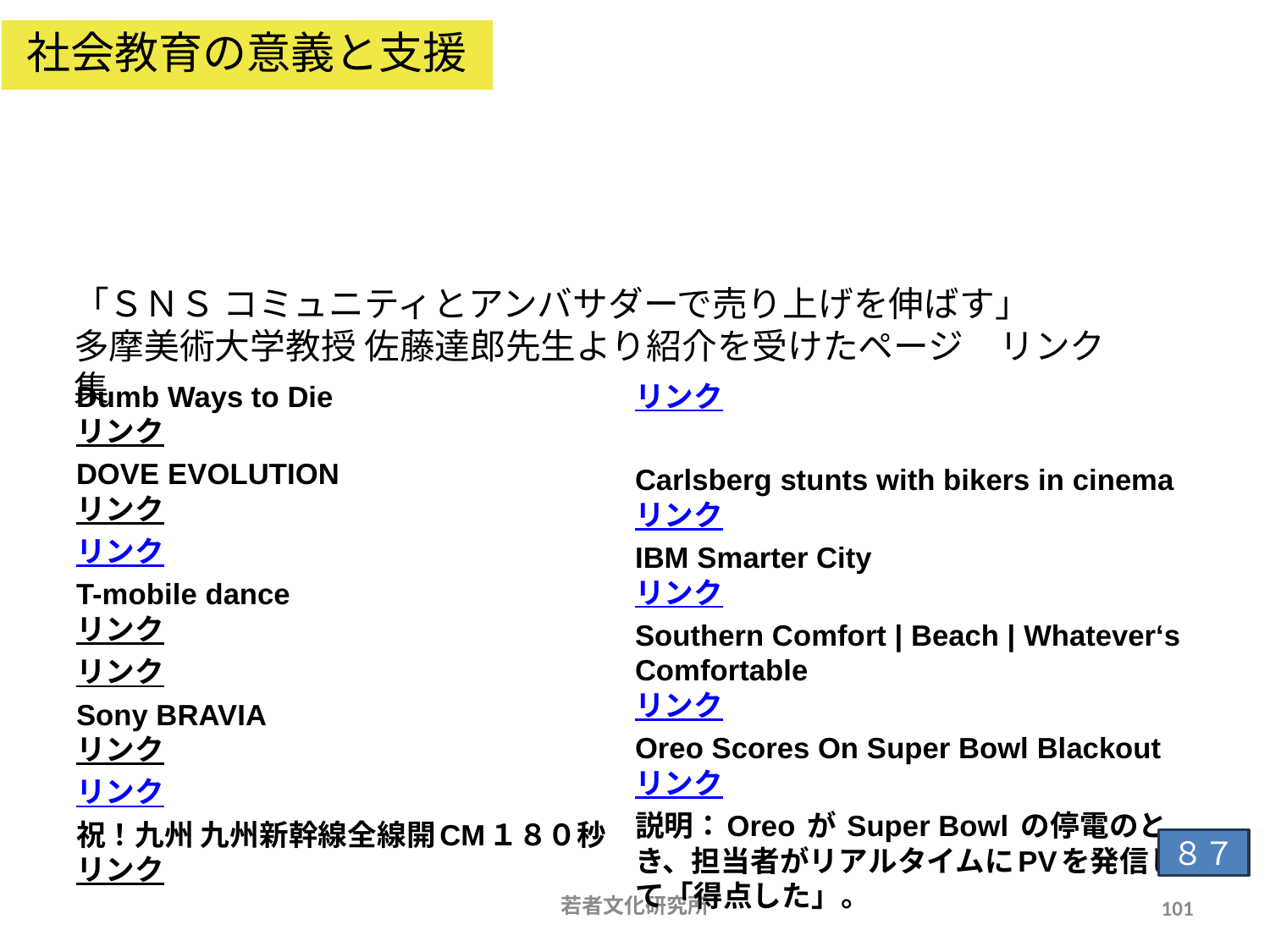

社会教育の意義と支援
# 一斉集団承り型の打破　 個人発信交流参加型SNS等情報発信へ
「ＳＮＳ コミュニティとアンバサダーで売り上げを伸ばす」
多摩美術大学教授 佐藤達郎先生より紹介を受けたページ　リンク集
Dumb Ways to Die
リンク
DOVE EVOLUTION
リンク
リンク
T-mobile dance
リンク
リンク
Sony BRAVIA
リンク
リンク
祝！九州 九州新幹線全線開CM１８０秒
リンク
リンク
Carlsberg stunts with bikers in cinema
リンク
IBM Smarter City
リンク
Southern Comfort | Beach | Whatever‘s Comfortable
リンク
Oreo Scores On Super Bowl Blackout
リンク
説明：Oreo が Super Bowl の停電のとき、担当者がリアルタイムにPVを発信して「得点した」。
８７
若者文化研究所
101